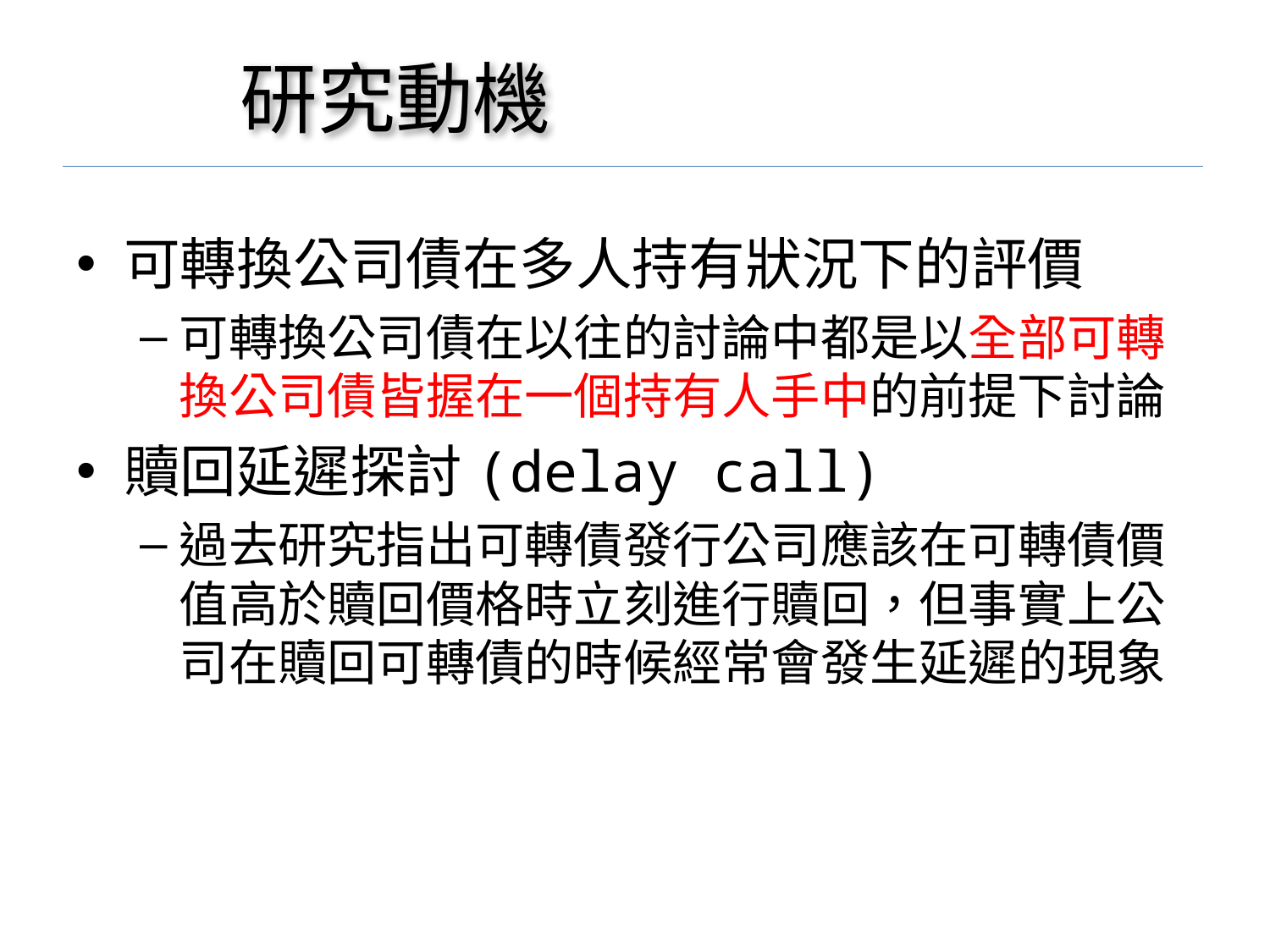

研究動機
可轉換公司債在多人持有狀況下的評價
可轉換公司債在以往的討論中都是以全部可轉換公司債皆握在一個持有人手中的前提下討論
贖回延遲探討(delay call)
過去研究指出可轉債發行公司應該在可轉債價值高於贖回價格時立刻進行贖回，但事實上公司在贖回可轉債的時候經常會發生延遲的現象